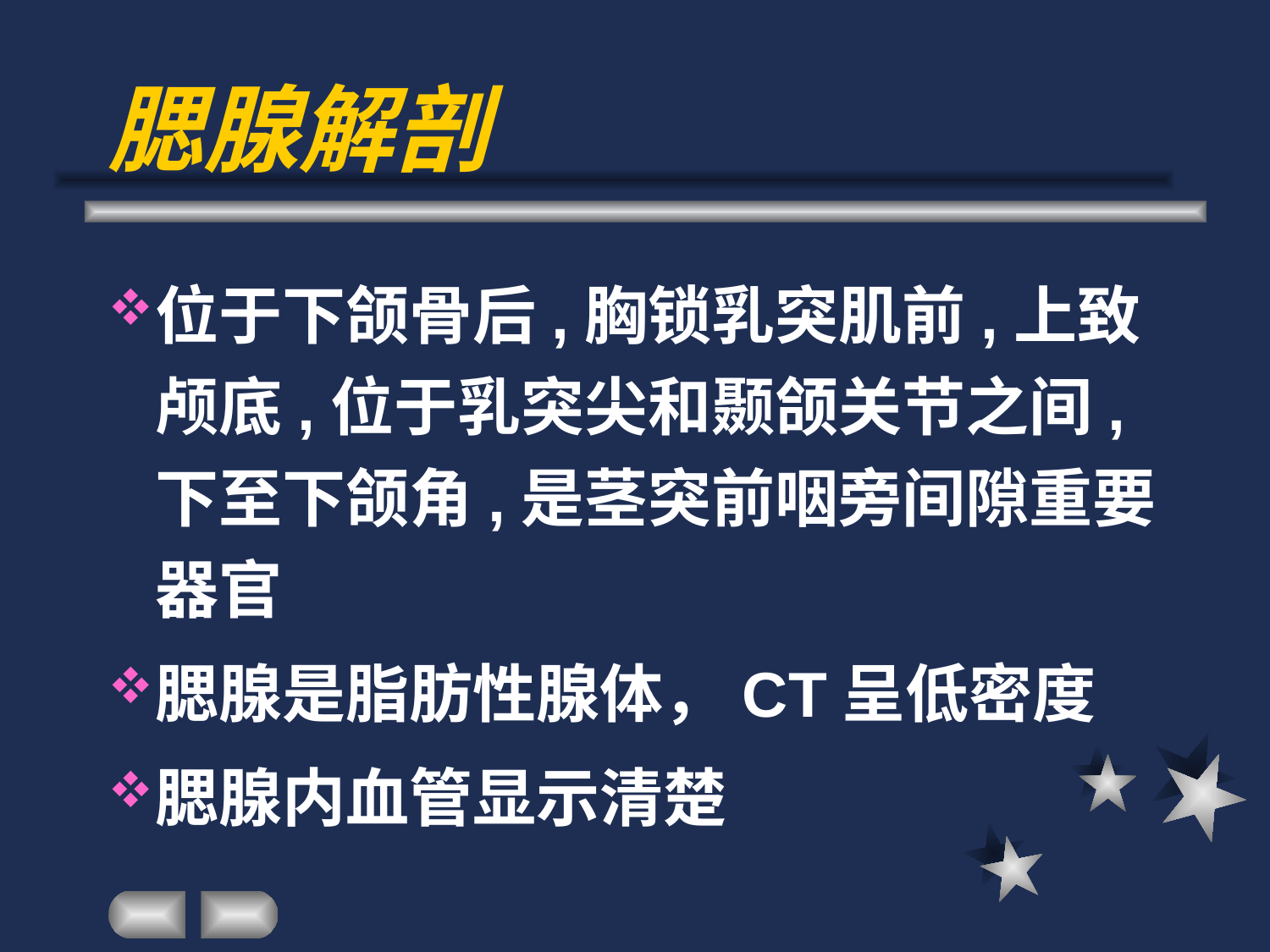

# 腮腺解剖
位于下颌骨后,胸锁乳突肌前,上致颅底,位于乳突尖和颞颌关节之间,下至下颌角,是茎突前咽旁间隙重要器官
腮腺是脂肪性腺体，CT呈低密度
腮腺内血管显示清楚